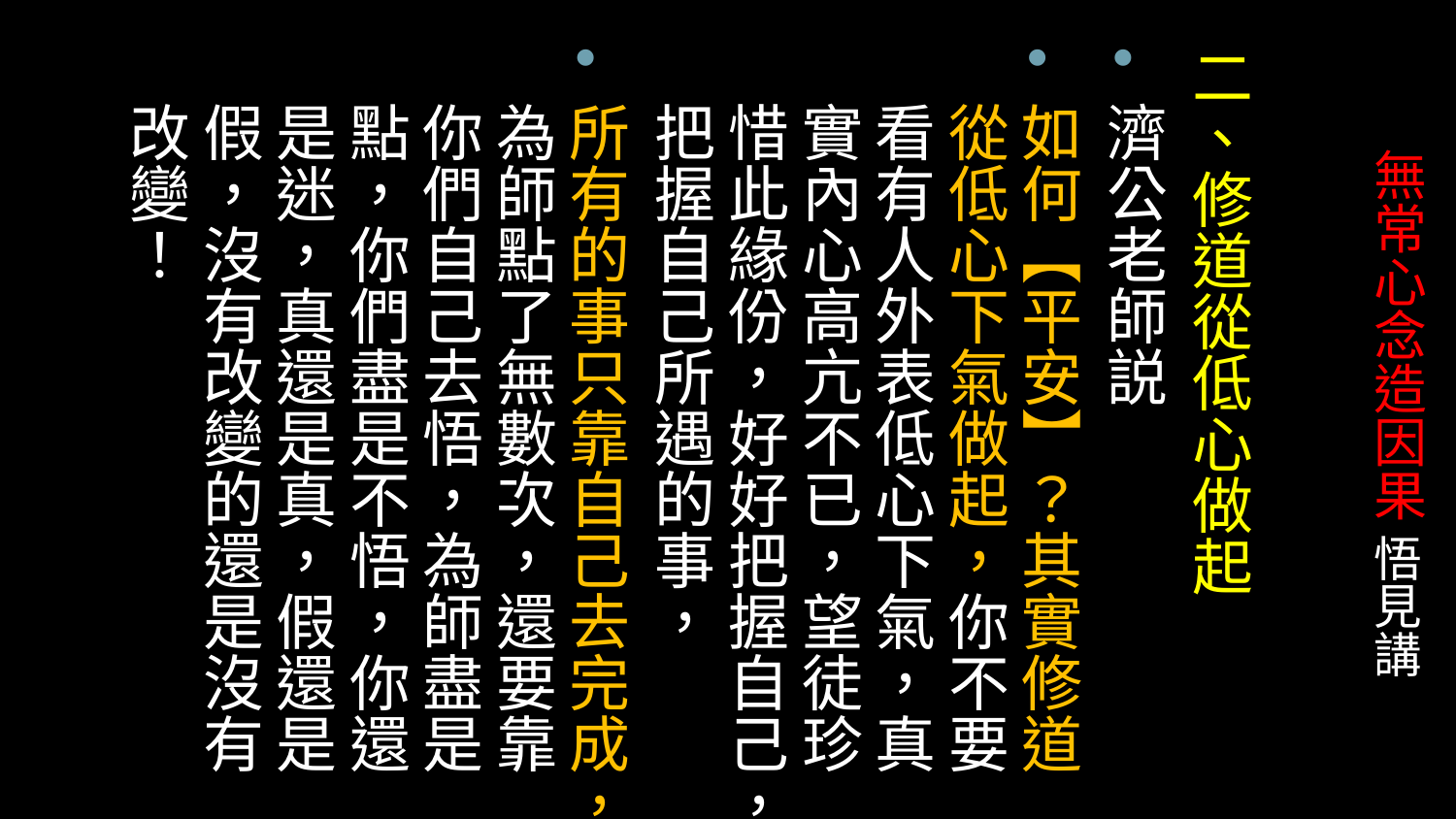

二、修道從低心做起
濟公老師説
如何【平安】？其實修道從低心下氣做起，你不要看有人外表低心下氣，真實內心高亢不已，望徒珍惜此緣份，好好把握自己，把握自己所遇的事，
所有的事只靠自己去完成，為師點了無數次，還要靠你們自己去悟，為師盡是點，你們盡是不悟，你還是迷，真還是真，假還是假，沒有改變的還是沒有改變！

# 無常心念造因果 悟見講